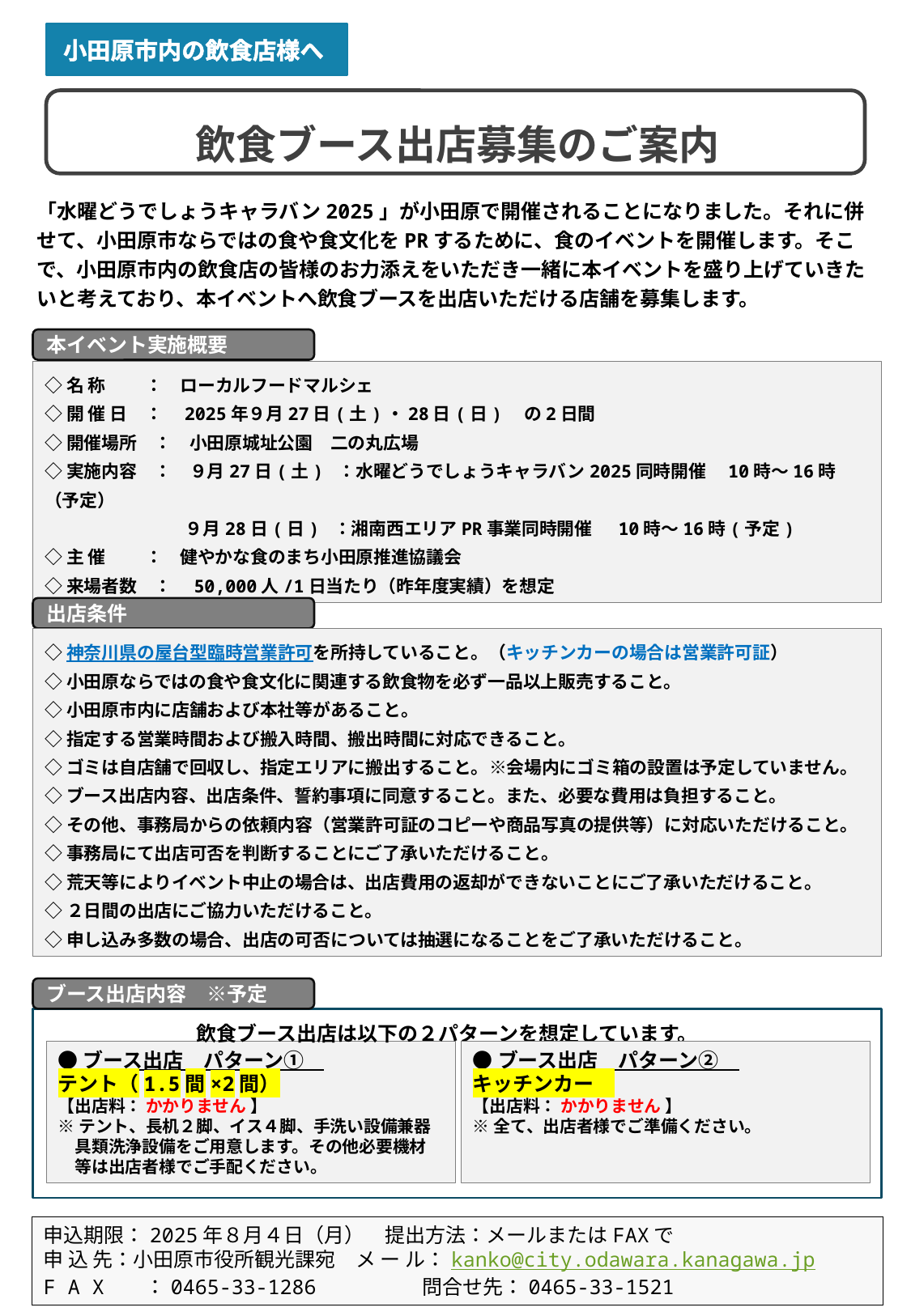

小田原市内の飲食店様へ
飲食ブース出店募集のご案内

「水曜どうでしょうキャラバン2025」が小田原で開催されることになりました。それに併せて、小田原市ならではの食や食文化をPRするために、食のイベントを開催します。そこで、小田原市内の飲食店の皆様のお力添えをいただき一緒に本イベントを盛り上げていきたいと考えており、本イベントへ飲食ブースを出店いただける店舗を募集します。
本イベント実施概要
◇名 称 　　：　ローカルフードマルシェ
◇開 催 日　：　2025年９月27日(土)・28日(日)　の2日間
◇開催場所　：　小田原城址公園　二の丸広場
◇実施内容　：　９月27日(土) ：水曜どうでしょうキャラバン2025同時開催　10時～16時（予定）
　　　　　　　　９月28日(日) ：湘南西エリアPR事業同時開催　 10時～16時(予定)
◇主 催　 　：　健やかな食のまち小田原推進協議会
◇来場者数　：　50,000人/1日当たり（昨年度実績）を想定
出店条件
◇神奈川県の屋台型臨時営業許可を所持していること。（キッチンカーの場合は営業許可証）
◇小田原ならではの食や食文化に関連する飲食物を必ず一品以上販売すること。
◇小田原市内に店舗および本社等があること。
◇指定する営業時間および搬入時間、搬出時間に対応できること。
◇ゴミは自店舗で回収し、指定エリアに搬出すること。※会場内にゴミ箱の設置は予定していません。
◇ブース出店内容、出店条件、誓約事項に同意すること。また、必要な費用は負担すること。
◇その他、事務局からの依頼内容（営業許可証のコピーや商品写真の提供等）に対応いただけること。
◇事務局にて出店可否を判断することにご了承いただけること。
◇荒天等によりイベント中止の場合は、出店費用の返却ができないことにご了承いただけること。
◇２日間の出店にご協力いただけること。
◇申し込み多数の場合、出店の可否については抽選になることをご了承いただけること。
ブース出店内容　※予定
飲食ブース出店は以下の２パターンを想定しています。

●ブース出店　パターン①
テント（1.5間×2間）
【出店料： かかりません 】
※テント、長机２脚、イス４脚、手洗い設備兼器
　具類洗浄設備をご用意します。その他必要機材
　等は出店者様でご手配ください。
●ブース出店　パターン②
キッチンカー
【出店料： かかりません 】
※全て、出店者様でご準備ください。

申込期限：2025年８月４日（月）　提出方法：メールまたはFAXで
申 込 先：小田原市役所観光課宛　メ ー ル：kanko@city.odawara.kanagawa.jp
F A X   ：0465-33-1286　　　　　問合せ先：0465-33-1521